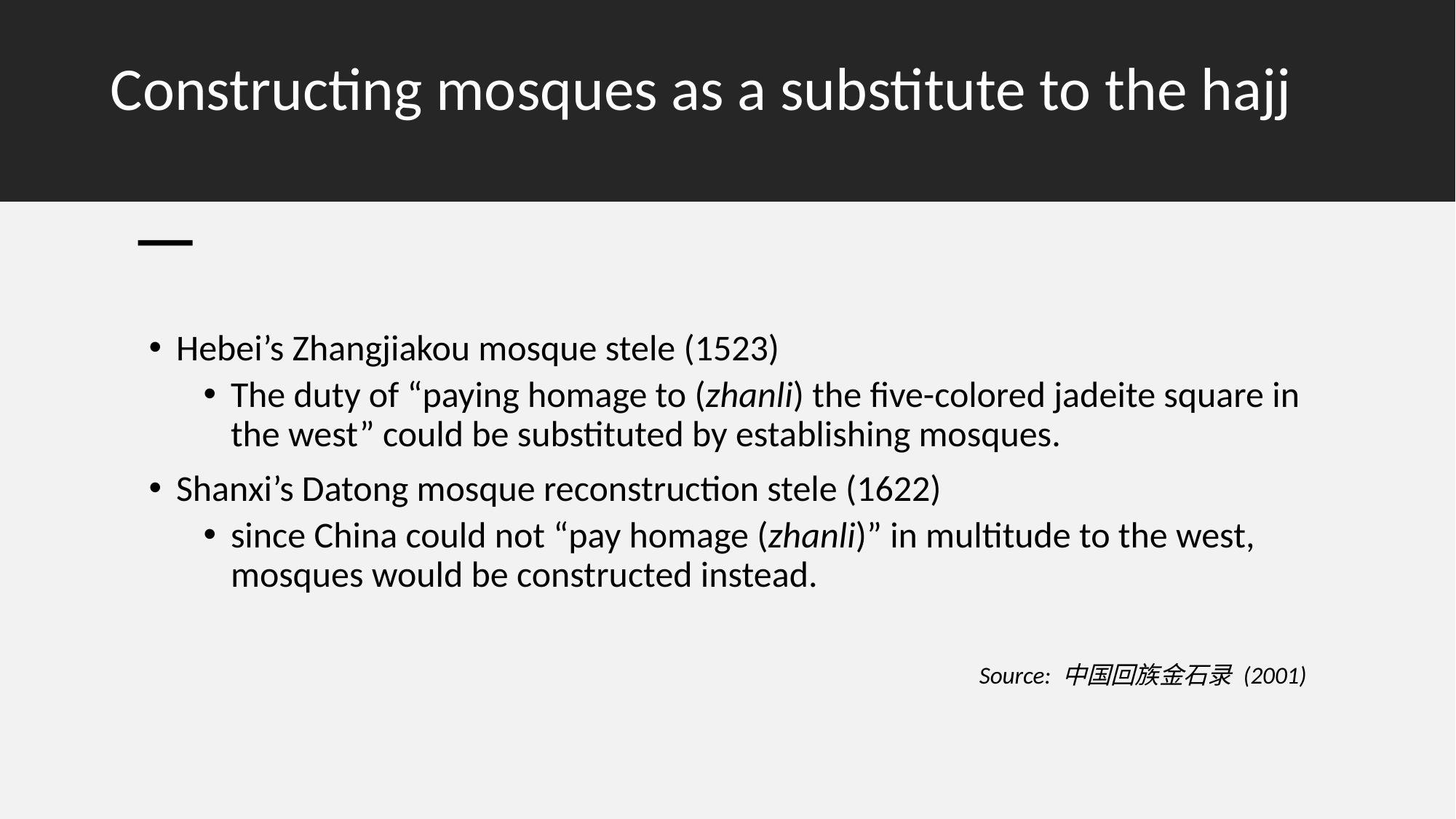

# Constructing mosques as a substitute to the hajj

Hebei’s Zhangjiakou mosque stele (1523)
The duty of “paying homage to (zhanli) the five-colored jadeite square in the west” could be substituted by establishing mosques.
Shanxi’s Datong mosque reconstruction stele (1622)
since China could not “pay homage (zhanli)” in multitude to the west, mosques would be constructed instead.

Source: 中国回族金石录 (2001)